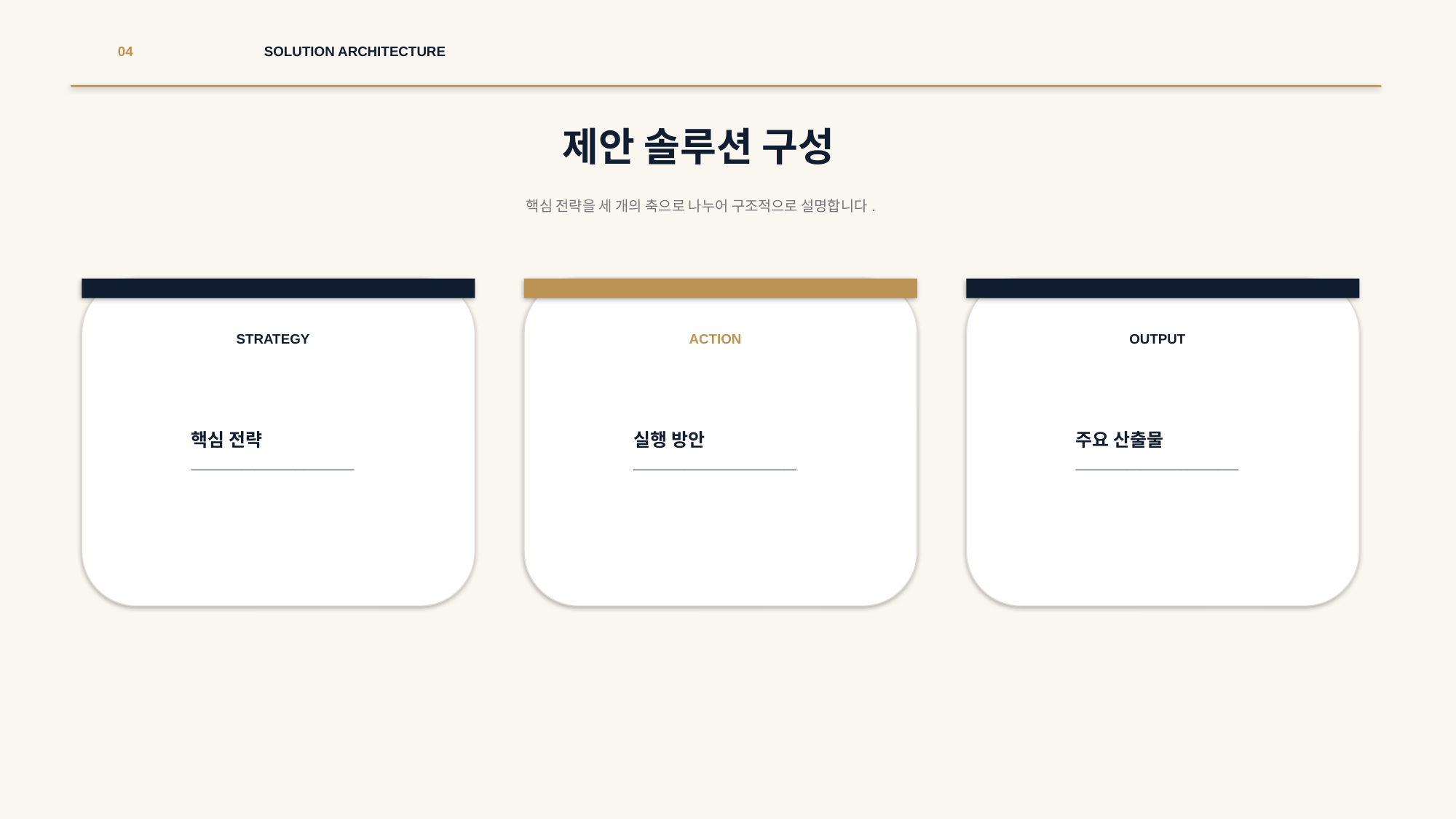

04
SOLUTION ARCHITECTURE

제안 솔루션 구성
핵심 전략을 세 개의 축으로 나누어 구조적으로 설명합니다.

STRATEGY
ACTION
OUTPUT
핵심 전략
________________
실행 방안
________________
주요 산출물
________________